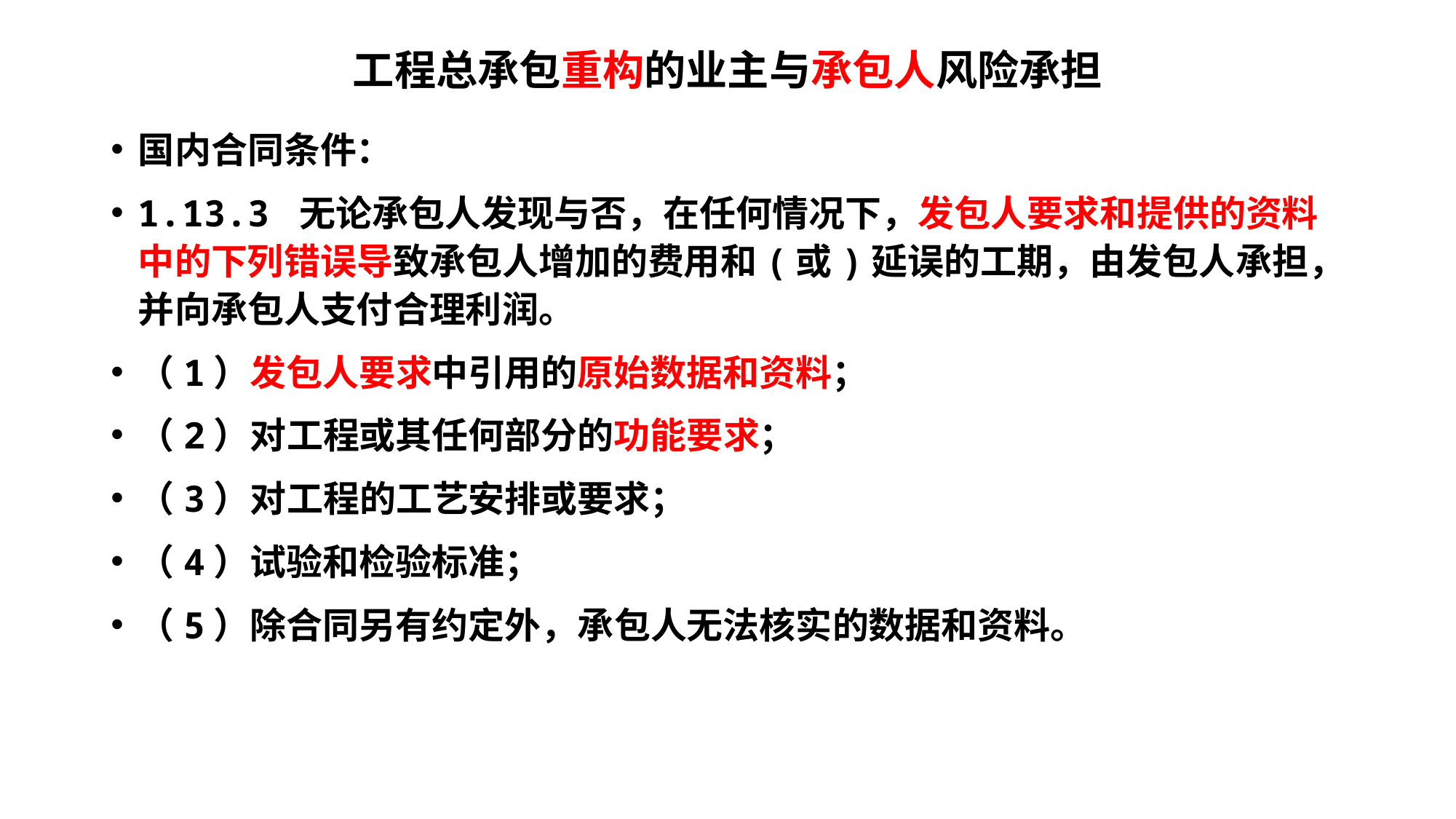

# 工程总承包重构的业主与承包人风险承担
国内合同条件：
1.13.3 无论承包人发现与否，在任何情况下，发包人要求和提供的资料中的下列错误导致承包人增加的费用和(或)延误的工期，由发包人承担，并向承包人支付合理利润。
（1）发包人要求中引用的原始数据和资料；
（2）对工程或其任何部分的功能要求；
（3）对工程的工艺安排或要求；
（4）试验和检验标准；
（5）除合同另有约定外，承包人无法核实的数据和资料。